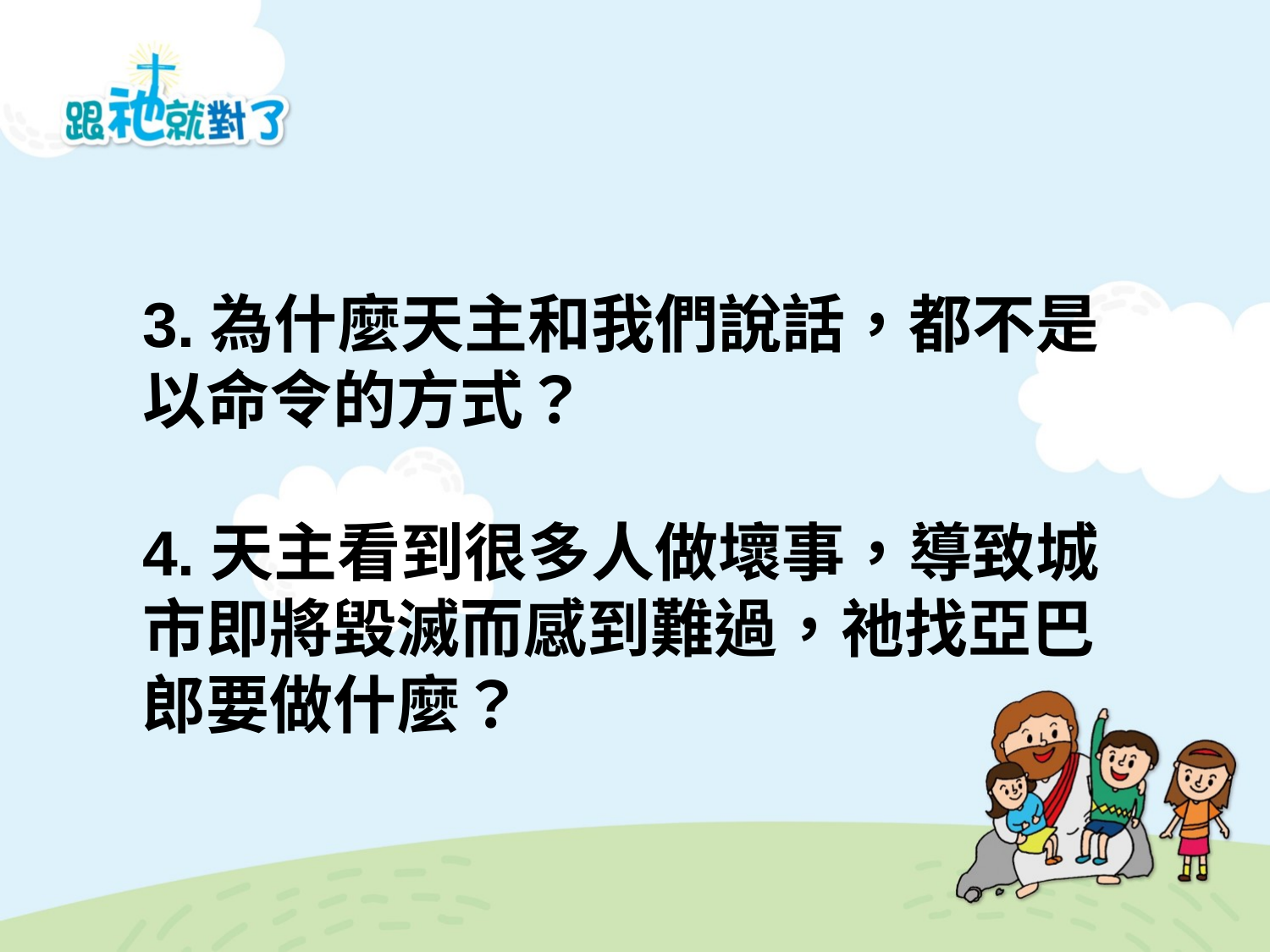

3.為什麼天主和我們說話，都不是以命令的方式？

4.天主看到很多人做壞事，導致城市即將毀滅而感到難過，祂找亞巴郎要做什麼？